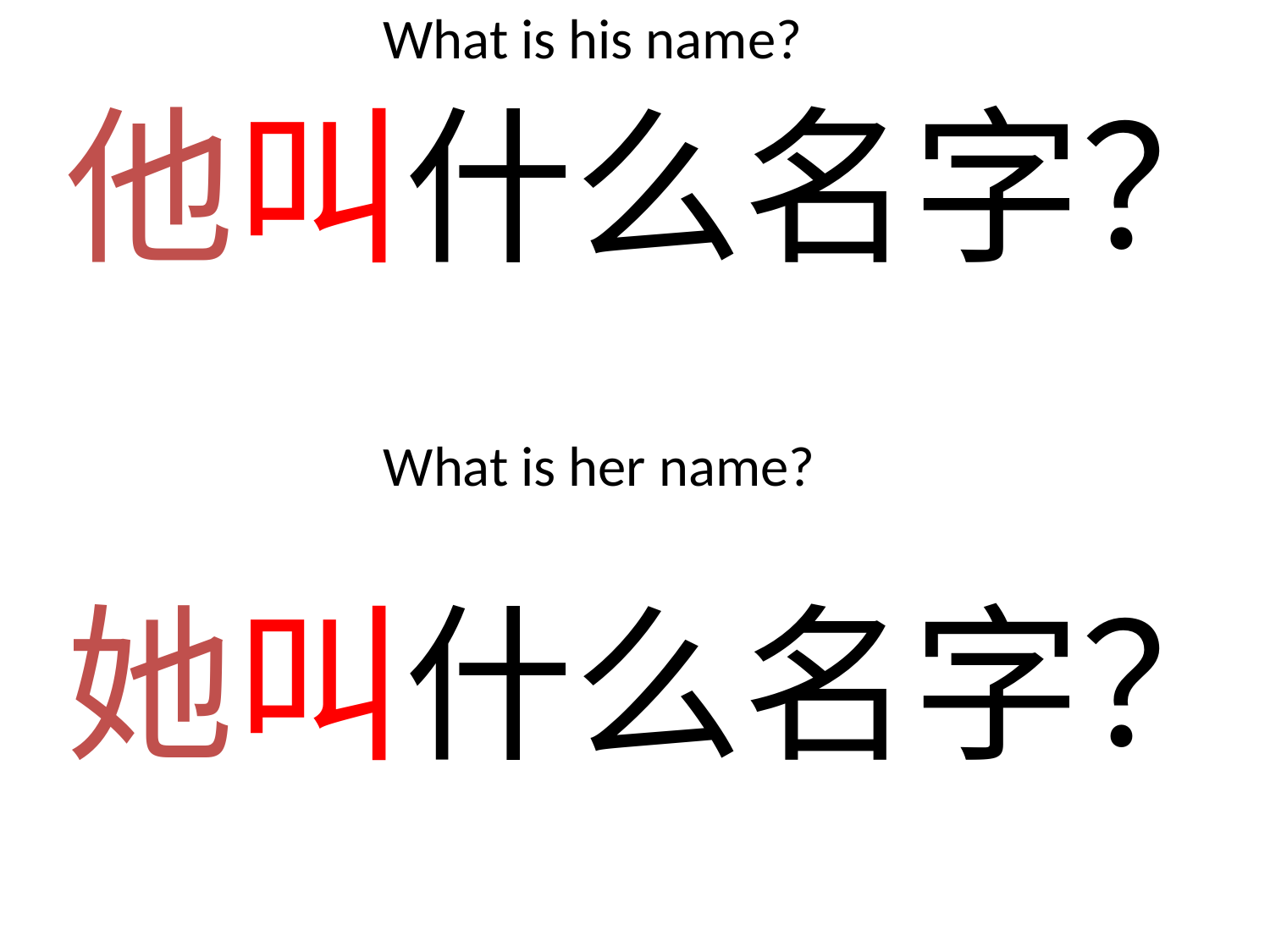

What is his name?
他叫什么名字？
What is her name?
她叫什么名字？